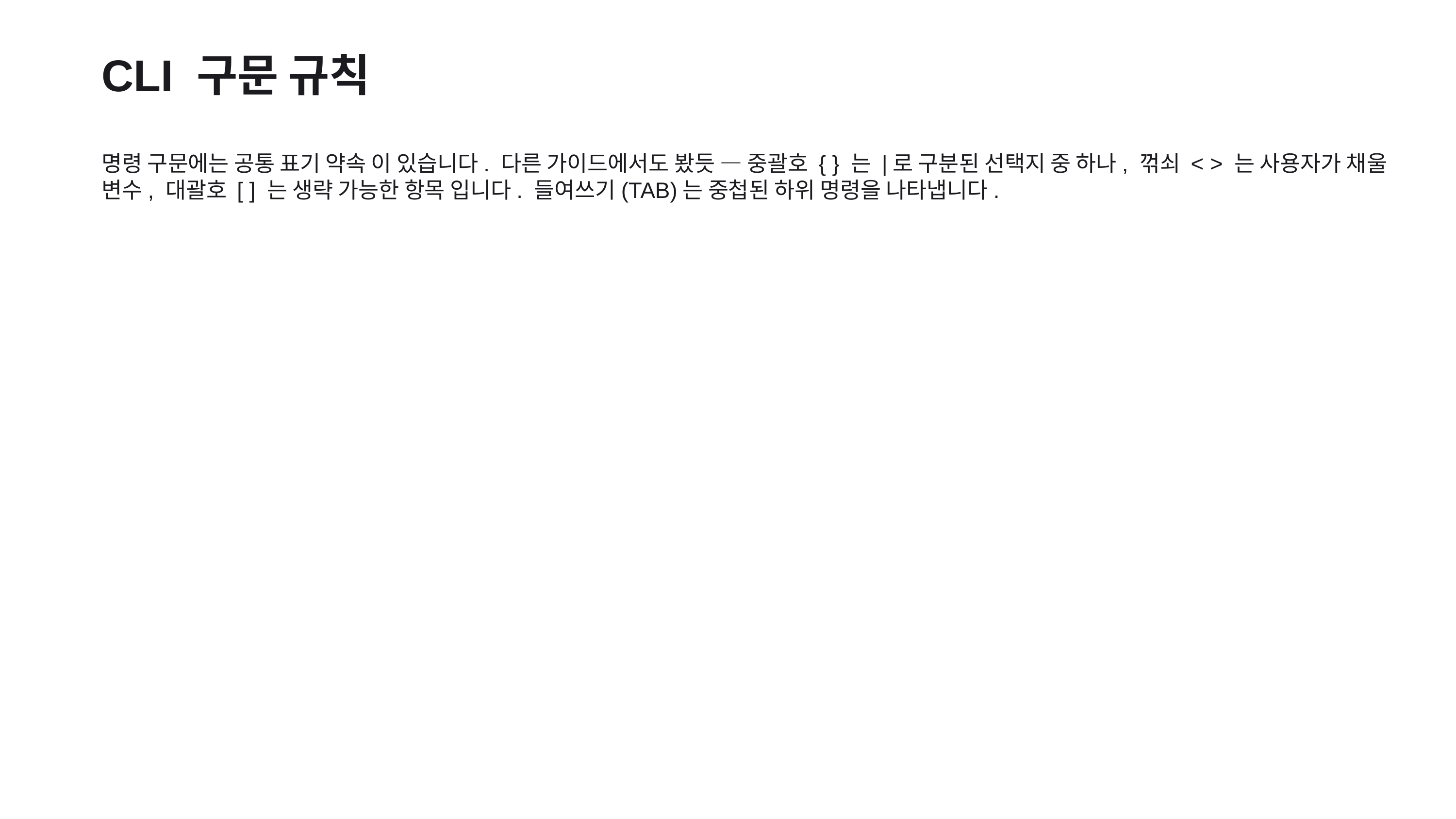

CLI 구문 규칙
명령 구문에는 공통 표기 약속 이 있습니다. 다른 가이드에서도 봤듯 — 중괄호 { } 는 |로 구분된 선택지 중 하나, 꺾쇠 < > 는 사용자가 채울 변수, 대괄호 [ ] 는 생략 가능한 항목 입니다. 들여쓰기(TAB)는 중첩된 하위 명령을 나타냅니다.